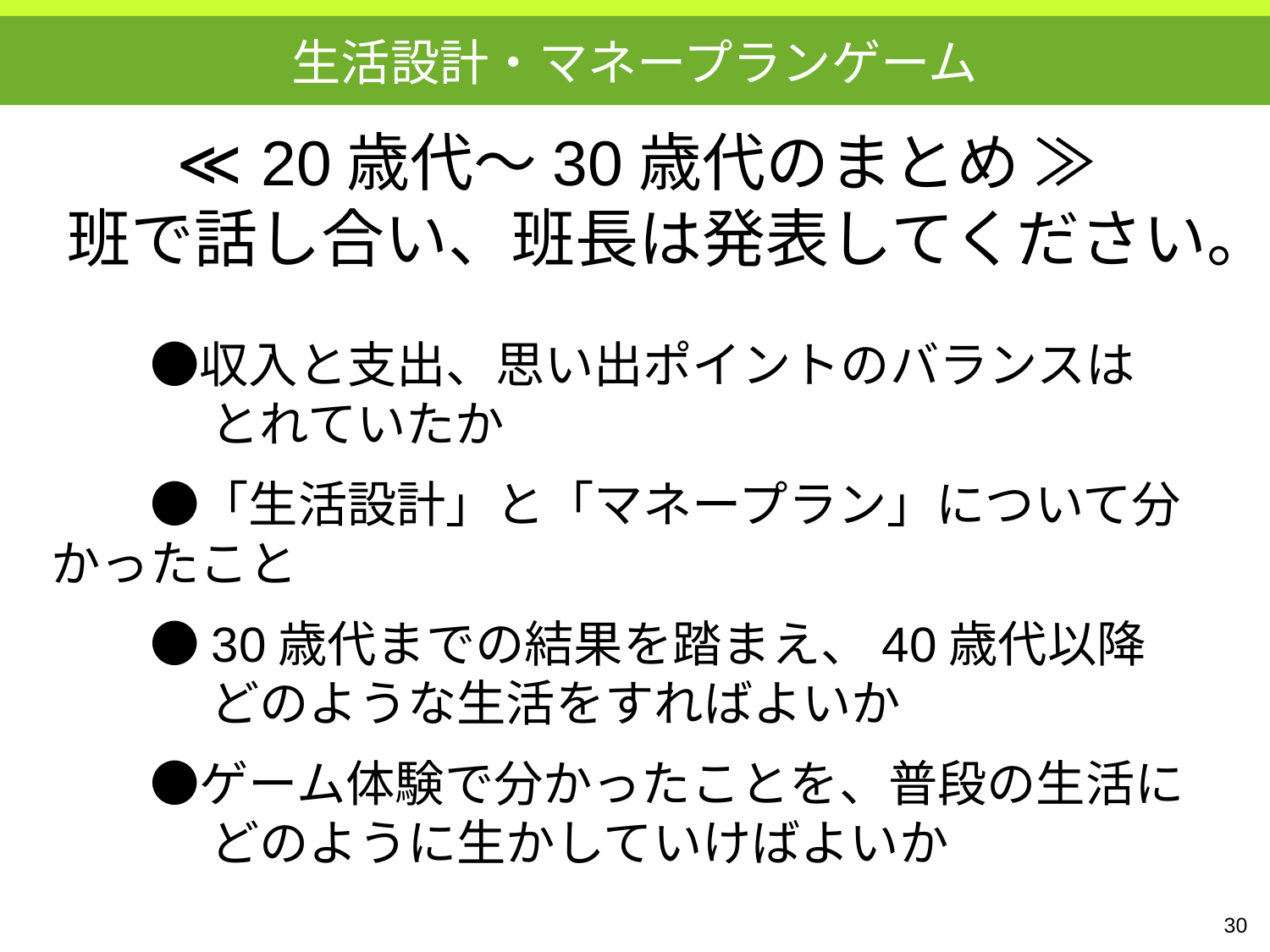

生活設計・マネープランゲーム
≪ 20歳代～30歳代のまとめ ≫
班で話し合い、班長は発表してください。

　　●収入と支出、思い出ポイントのバランスは
　　 　とれていたか

　　●「生活設計」と「マネープラン」について分かったこと

　　●30歳代までの結果を踏まえ、40歳代以降
　　 　どのような生活をすればよいか

　　●ゲーム体験で分かったことを、普段の生活に
　　 　どのように生かしていけばよいか
30